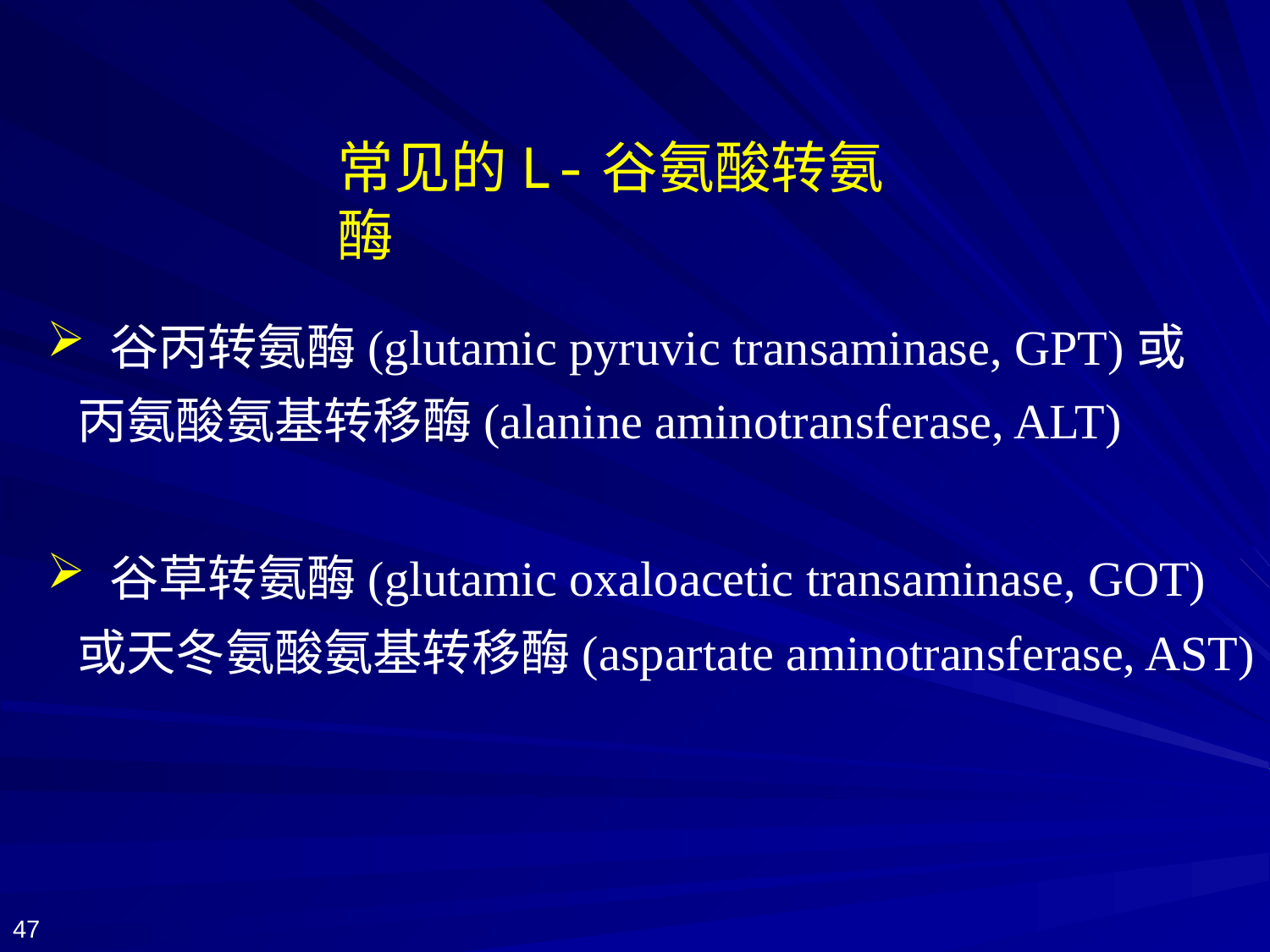

常见的L-谷氨酸转氨酶
 谷丙转氨酶(glutamic pyruvic transaminase, GPT)或 丙氨酸氨基转移酶(alanine aminotransferase, ALT)
 谷草转氨酶(glutamic oxaloacetic transaminase, GOT)或天冬氨酸氨基转移酶(aspartate aminotransferase, AST)
47